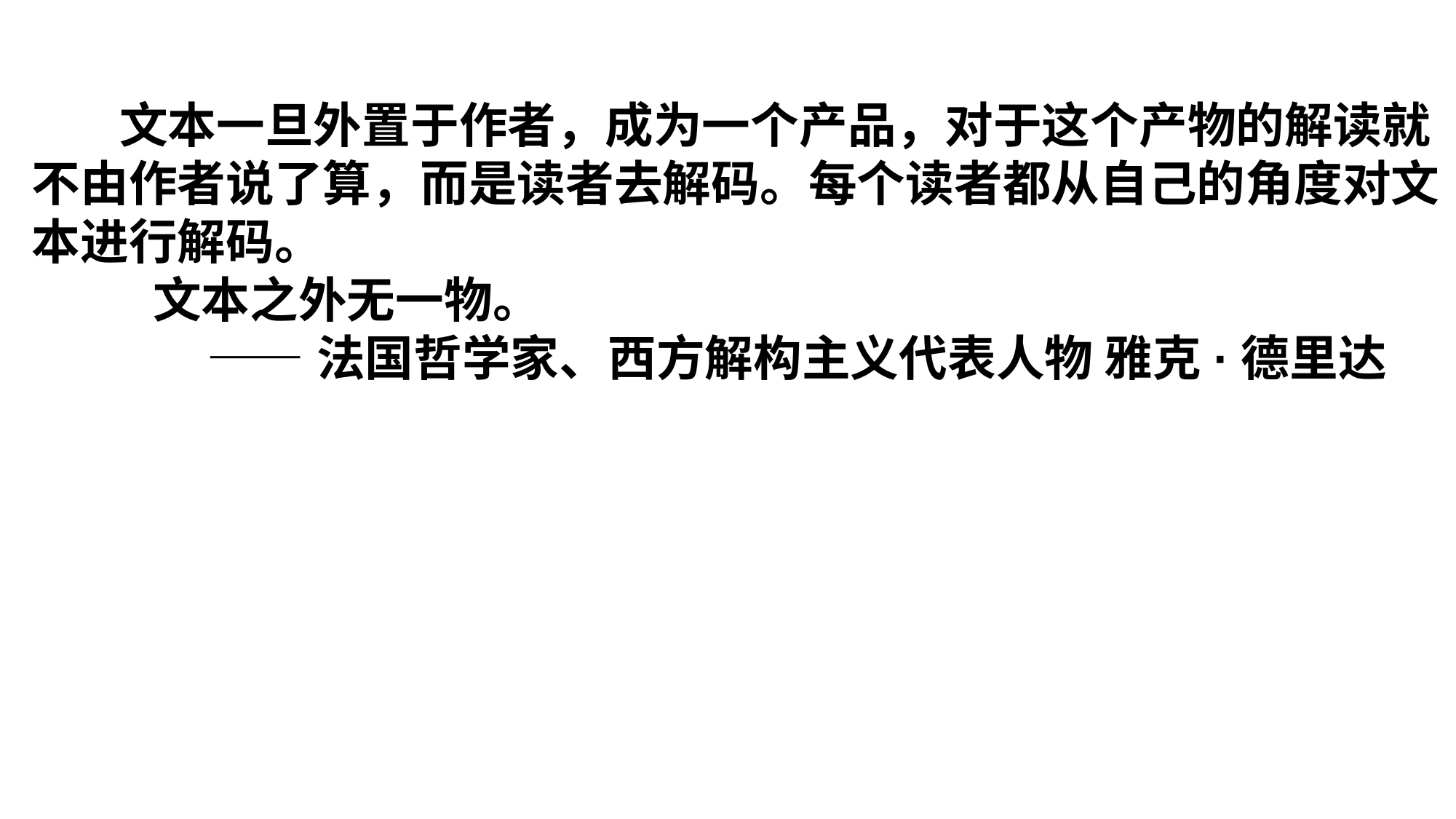

文本一旦外置于作者，成为一个产品，对于这个产物的解读就不由作者说了算，而是读者去解码。每个读者都从自己的角度对文本进行解码。
       文本之外无一物。
             ——法国哲学家、西方解构主义代表人物 雅克·德里达